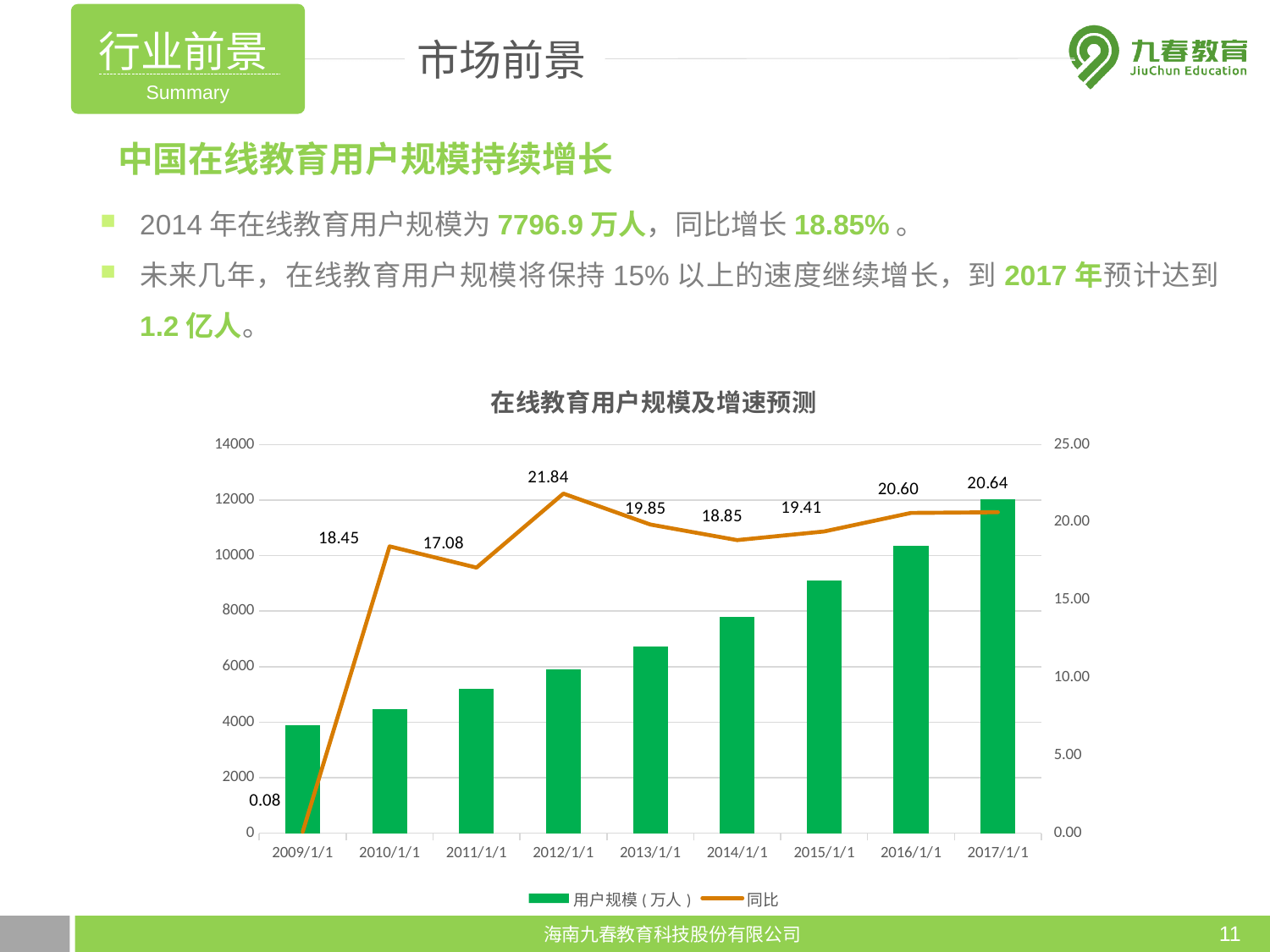

行业前景Summary
市场前景
中国在线教育用户规模持续增长
2014年在线教育用户规模为7796.9万人，同比增长18.85%。
未来几年，在线教育用户规模将保持15%以上的速度继续增长，到2017年预计达到1.2亿人。

### Chart: 在线教育用户规模及增速预测

| Category | 用户规模(万人) | 同比 |
|---|---|---|
| 40178 | 3889.4 | 0.0828553928392448 |
| 40543 | 4471.8 | 18.451519536903 |
| 40908 | 5189.5 | 17.0840969252698 |
| 41274 | 5905.6 | 21.8434782608696 |
| 41639 | 6720.0 | 19.8544105052812 |
| 42004 | 7796.9 | 18.8519709420031 |
| 42369 | 9099.2 | 19.4088176352705 |
| 42735 | 10338.1 | 20.6008223546194 |
| 43100 | 12032.6 | 20.6443083774005 |